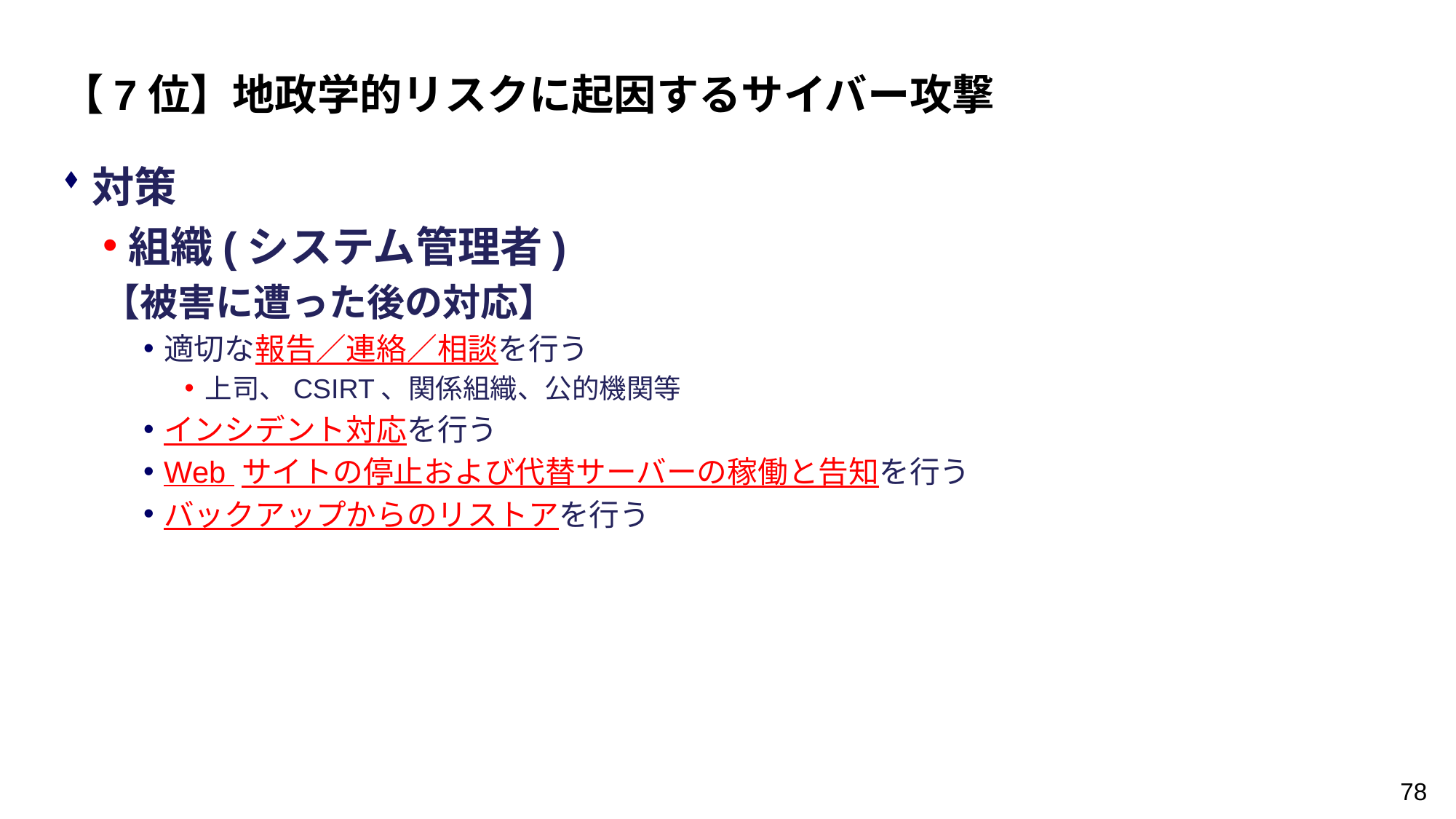

【7位】地政学的リスクに起因するサイバー攻撃
対策
組織(システム管理者)
【被害に遭った後の対応】
適切な報告／連絡／相談を行う
上司、CSIRT、関係組織、公的機関等
インシデント対応を行う
Web サイトの停止および代替サーバーの稼働と告知を行う
バックアップからのリストアを行う
78